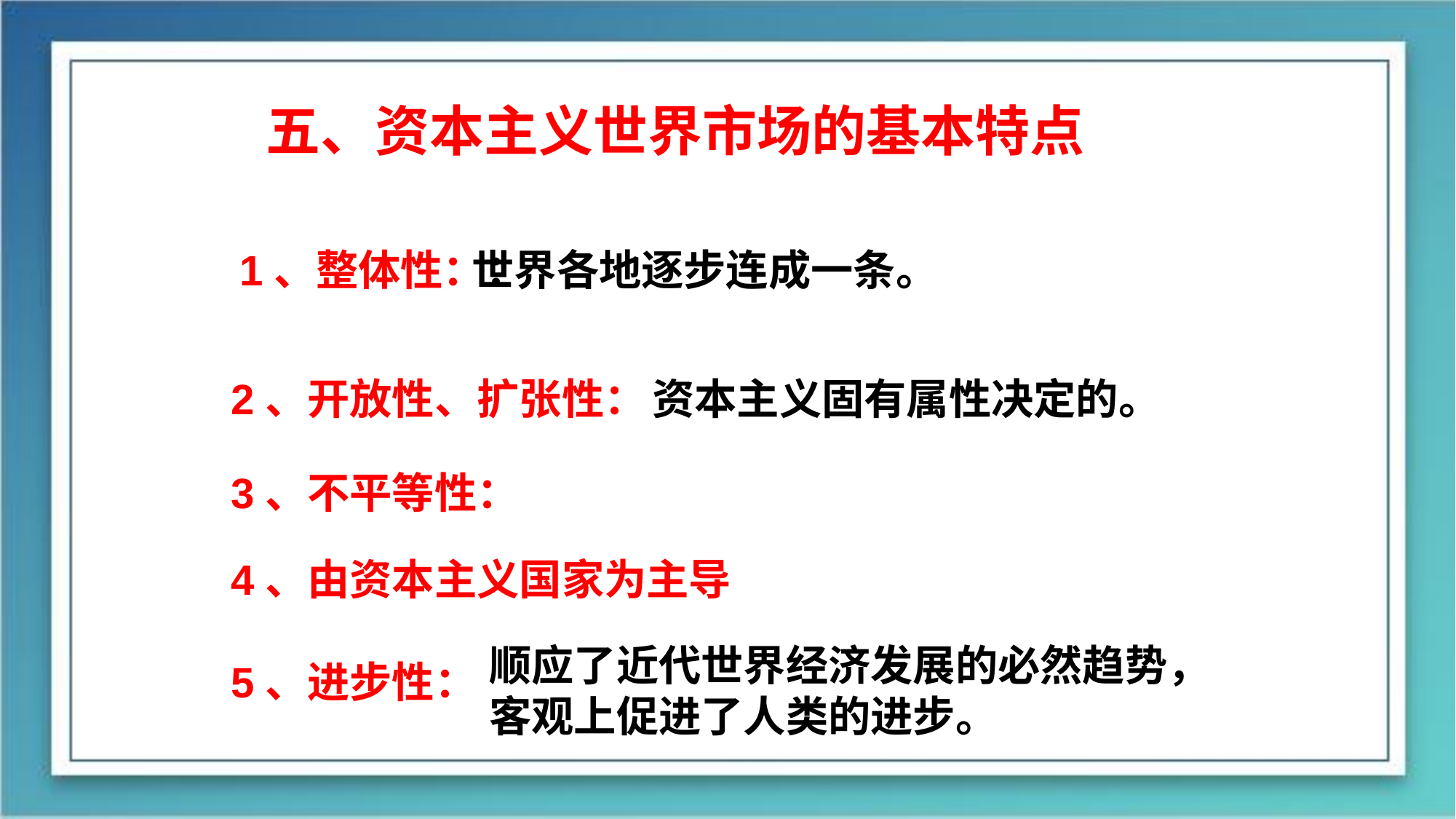

五、资本主义世界市场的基本特点
1、整体性：：
世界各地逐步连成一条。
2、开放性、扩张性：
资本主义固有属性决定的。

3、不平等性：
4、由资本主义国家为主导
顺应了近代世界经济发展的必然趋势，客观上促进了人类的进步。
5、进步性：